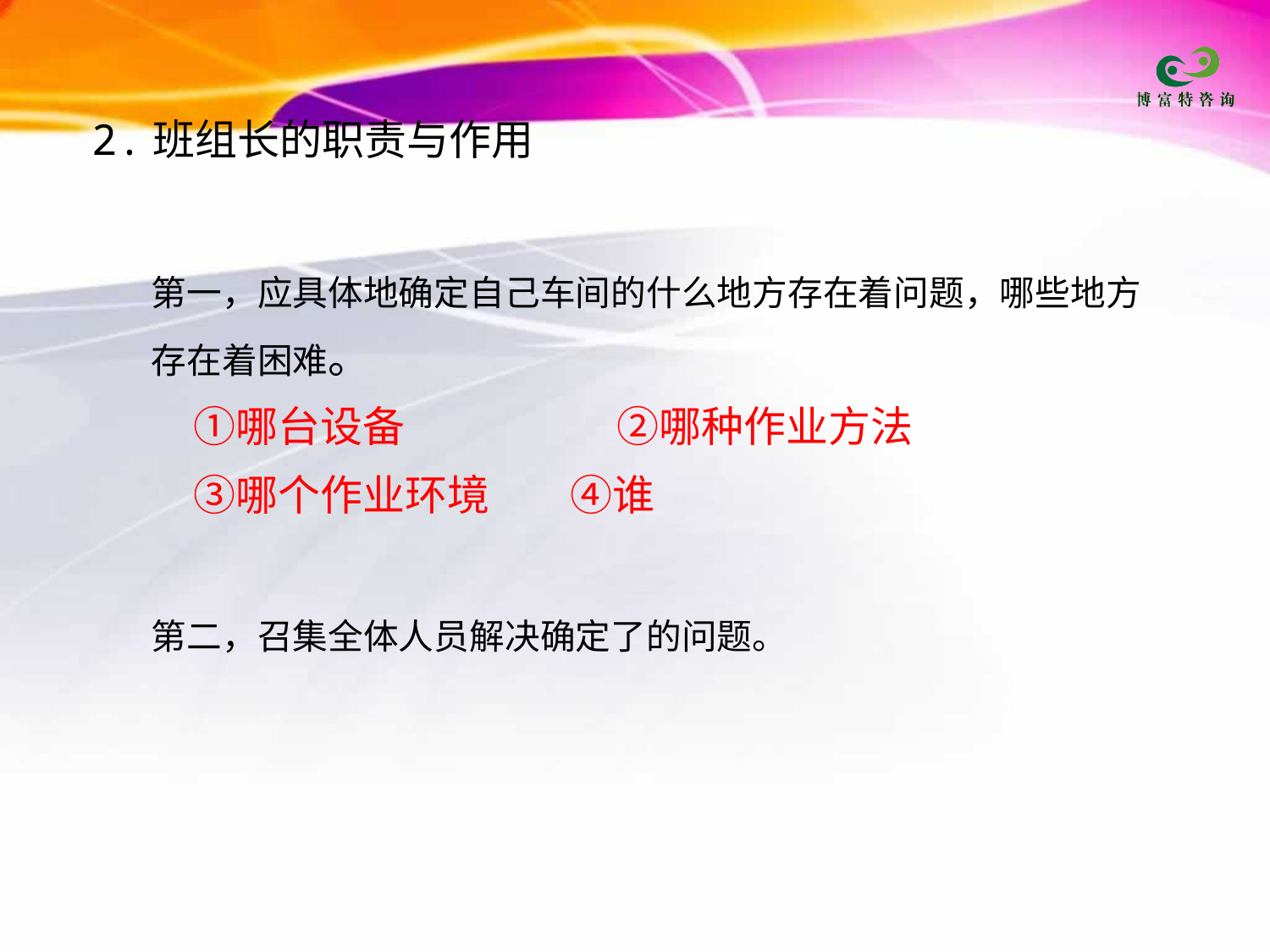

2.班组长的职责与作用
第一，应具体地确定自己车间的什么地方存在着问题，哪些地方存在着困难。
　①哪台设备　　　　　②哪种作业方法　
　③哪个作业环境    　④谁　　　　
　　　　　
第二，召集全体人员解决确定了的问题。